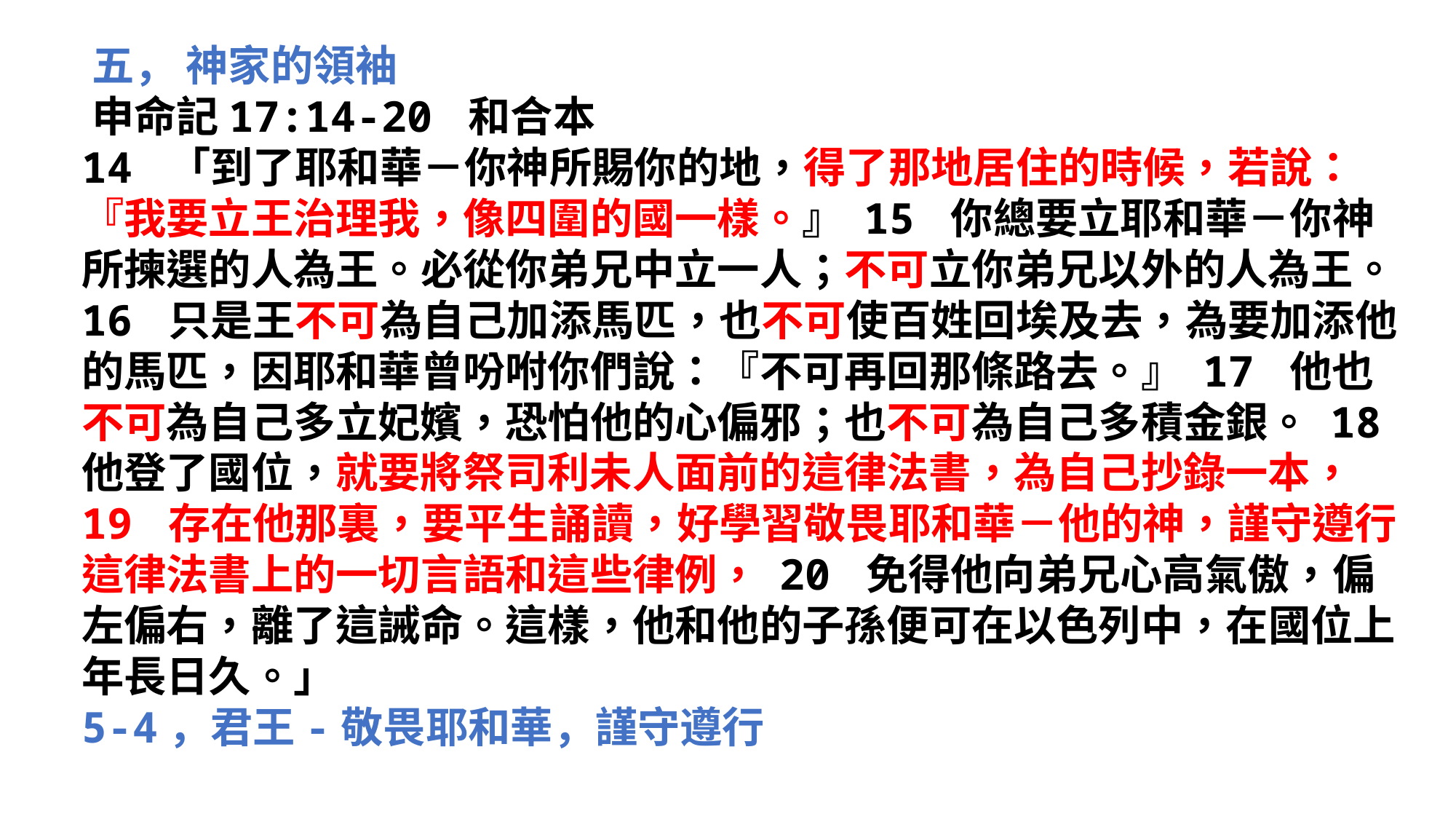

‪‪‪‪五， 神家的領袖‪‪‪‪‪‪‪
‪‪‪‪申命記‬17:14-20 和合本
14 「到了耶和華－你神所賜你的地，得了那地居住的時候，若說：『我要立王治理我，像四圍的國一樣。』 15 你總要立耶和華－你神所揀選的人為王。必從你弟兄中立一人；不可立你弟兄以外的人為王。 16 只是王不可為自己加添馬匹，也不可使百姓回埃及去，為要加添他的馬匹，因耶和華曾吩咐你們說：『不可再回那條路去。』 17 他也不可為自己多立妃嬪，恐怕他的心偏邪；也不可為自己多積金銀。 18 他登了國位，就要將祭司利未人面前的這律法書，為自己抄錄一本， 19 存在他那裏，要平生誦讀，好學習敬畏耶和華－他的神，謹守遵行這律法書上的一切言語和這些律例， 20 免得他向弟兄心高氣傲，偏左偏右，離了這誡命。這樣，他和他的子孫便可在以色列中，在國位上年長日久。」
5-4，君王-敬畏耶和華，謹守遵行